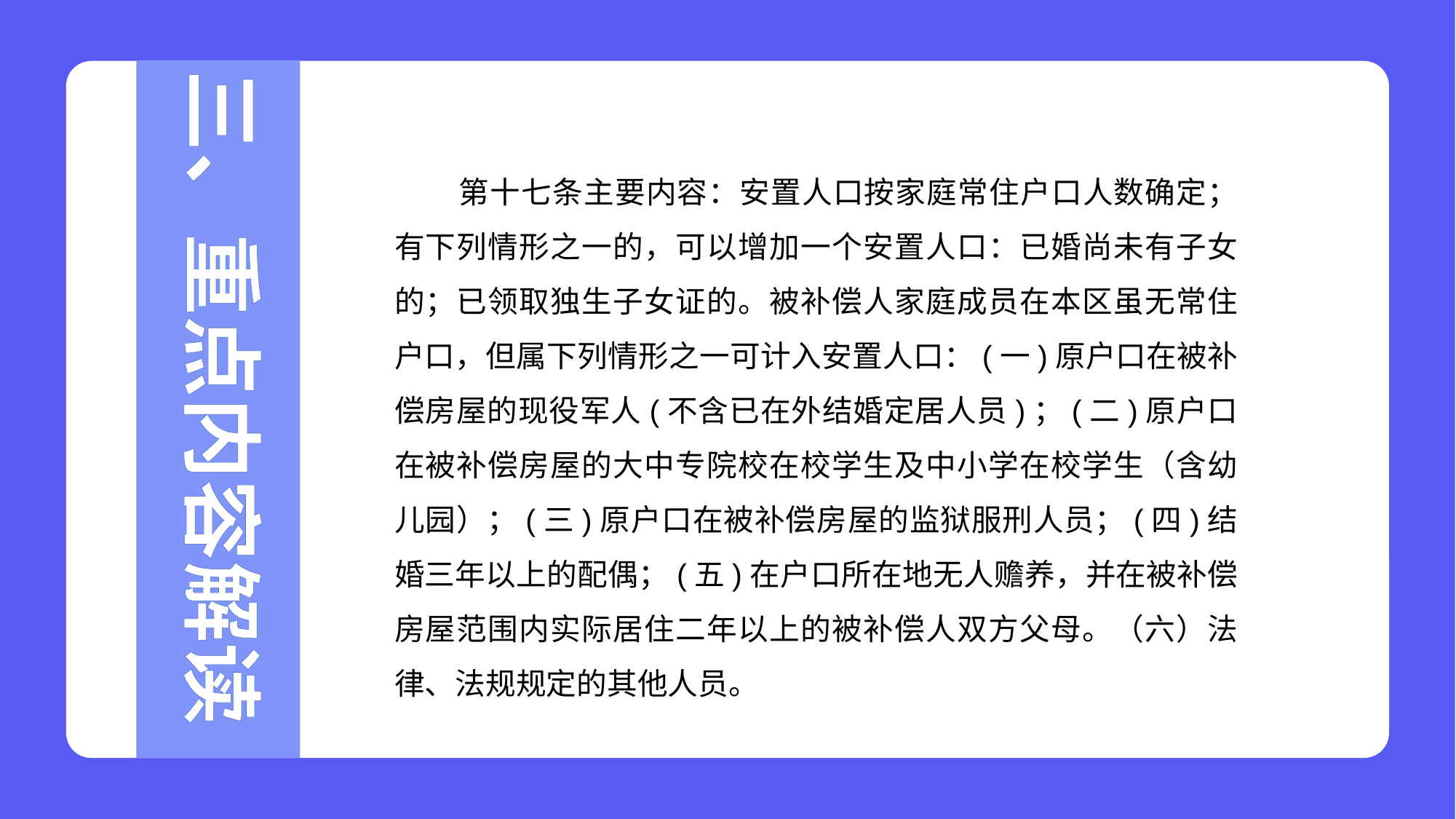

三、重点内容解读
第十七条主要内容：安置人口按家庭常住户口人数确定；有下列情形之一的，可以增加一个安置人口：已婚尚未有子女的；已领取独生子女证的。被补偿人家庭成员在本区虽无常住户口，但属下列情形之一可计入安置人口：(一)原户口在被补偿房屋的现役军人(不含已在外结婚定居人员)；(二)原户口在被补偿房屋的大中专院校在校学生及中小学在校学生（含幼儿园）；(三)原户口在被补偿房屋的监狱服刑人员；(四)结婚三年以上的配偶；(五)在户口所在地无人赡养，并在被补偿房屋范围内实际居住二年以上的被补偿人双方父母。（六）法律、法规规定的其他人员。